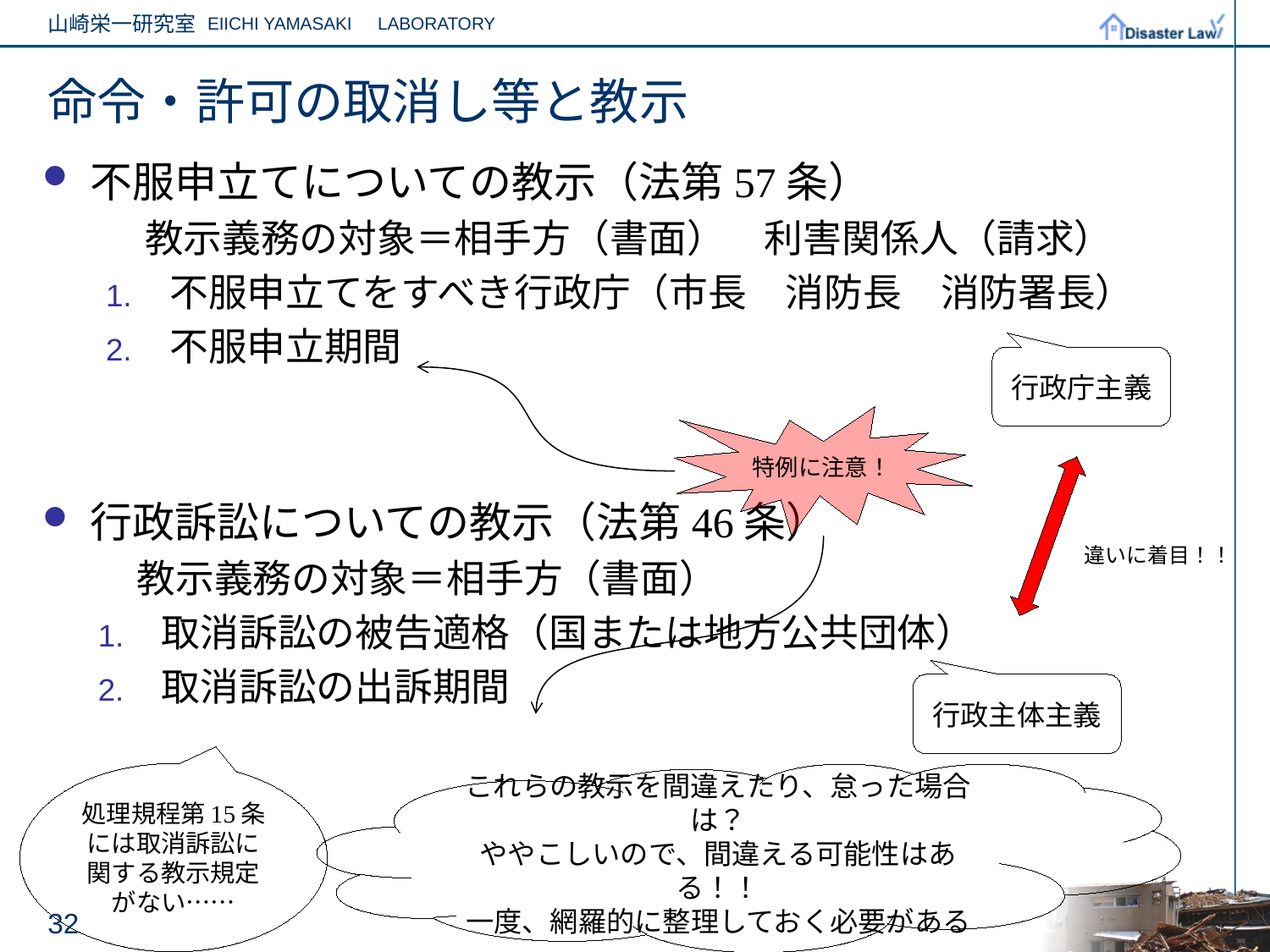

# 命令・許可の取消し等と教示
不服申立てについての教示（法第57条）
　教示義務の対象＝相手方（書面）　利害関係人（請求）
不服申立てをすべき行政庁（市長　消防長　消防署長）
不服申立期間

行政訴訟についての教示（法第46条）
　教示義務の対象＝相手方（書面）
取消訴訟の被告適格（国または地方公共団体）
取消訴訟の出訴期間

行政庁主義
特例に注意！

違いに着目！！
行政主体主義
処理規程第15条には取消訴訟に関する教示規定がない……
これらの教示を間違えたり、怠った場合は？
ややこしいので、間違える可能性はある！！
一度、網羅的に整理しておく必要がある
32